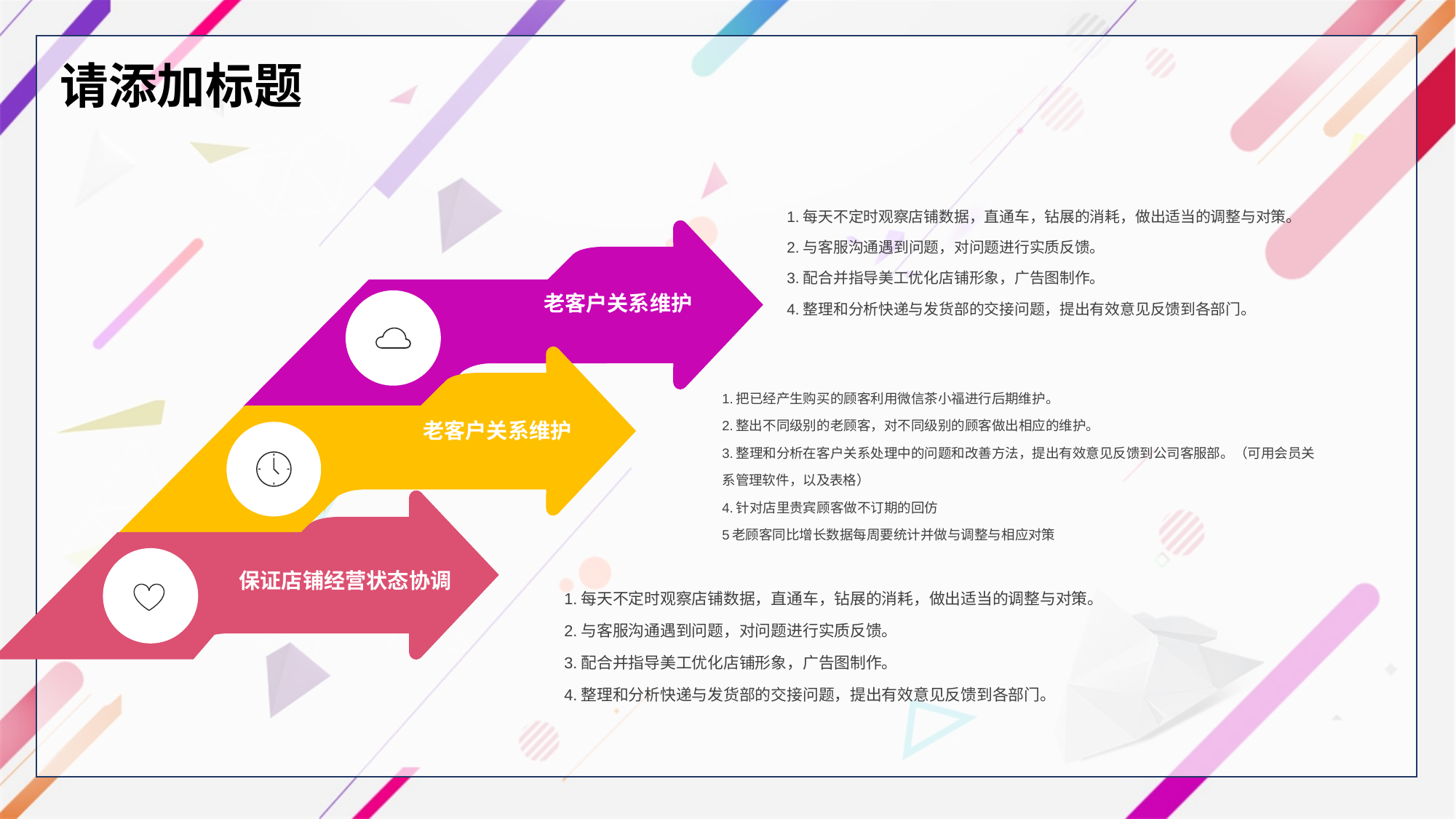

请添加标题
1.每天不定时观察店铺数据，直通车，钻展的消耗，做出适当的调整与对策。
2.与客服沟通遇到问题，对问题进行实质反馈。
3.配合并指导美工优化店铺形象，广告图制作。
4.整理和分析快递与发货部的交接问题，提出有效意见反馈到各部门。

老客户关系维护

1.把已经产生购买的顾客利用微信茶小福进行后期维护。
2.整出不同级别的老顾客，对不同级别的顾客做出相应的维护。
3.整理和分析在客户关系处理中的问题和改善方法，提出有效意见反馈到公司客服部。（可用会员关系管理软件，以及表格）
4.针对店里贵宾顾客做不订期的回仿
5老顾客同比增长数据每周要统计并做与调整与相应对策

老客户关系维护

保证店铺经营状态协调

1.每天不定时观察店铺数据，直通车，钻展的消耗，做出适当的调整与对策。
2.与客服沟通遇到问题，对问题进行实质反馈。
3.配合并指导美工优化店铺形象，广告图制作。
4.整理和分析快递与发货部的交接问题，提出有效意见反馈到各部门。